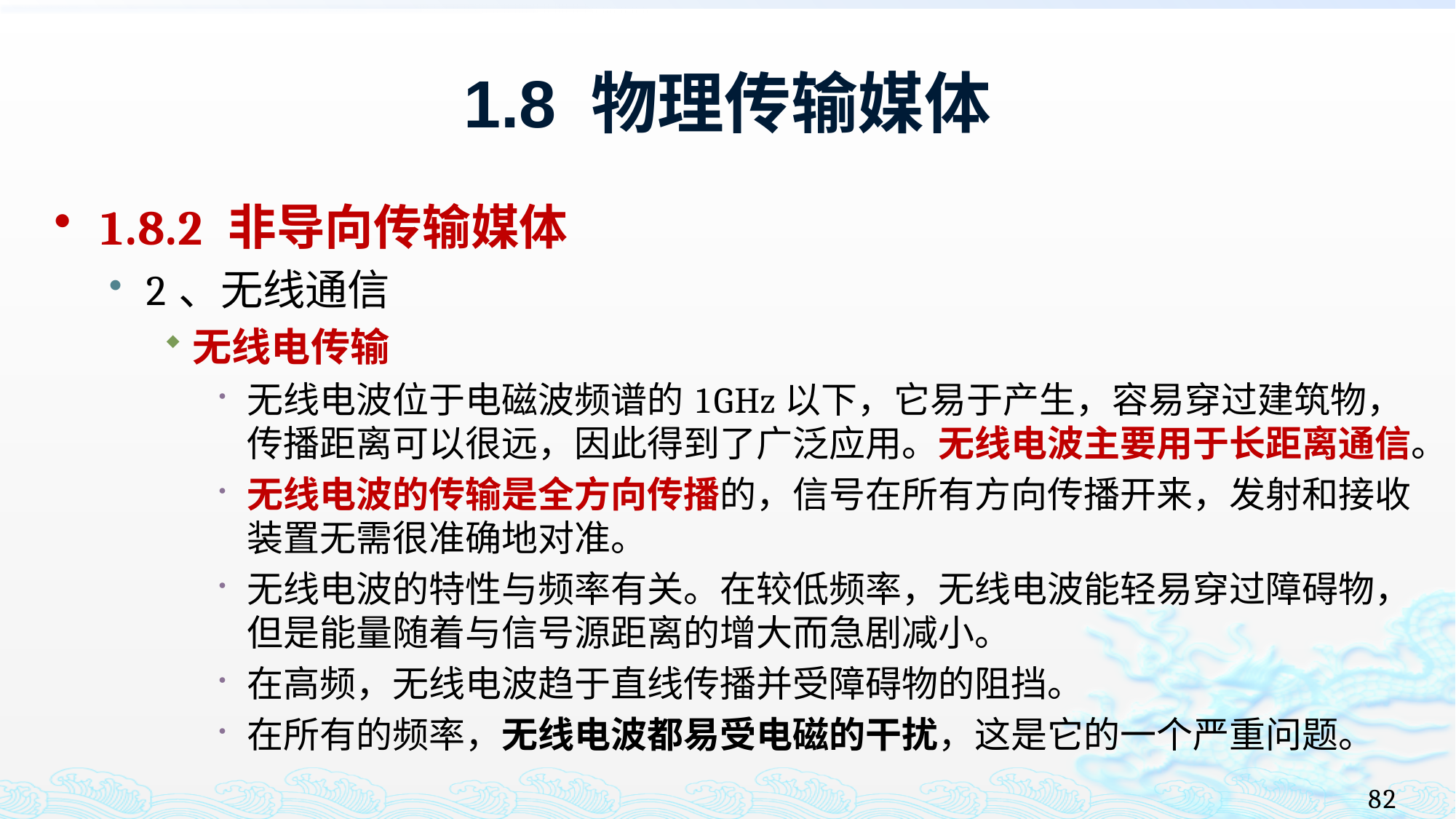

# 1.8 物理传输媒体
1.8.2 非导向传输媒体
2、无线通信
无线电传输
无线电波位于电磁波频谱的1GHz以下，它易于产生，容易穿过建筑物，传播距离可以很远，因此得到了广泛应用。无线电波主要用于长距离通信。
无线电波的传输是全方向传播的，信号在所有方向传播开来，发射和接收装置无需很准确地对准。
无线电波的特性与频率有关。在较低频率，无线电波能轻易穿过障碍物，但是能量随着与信号源距离的增大而急剧减小。
在高频，无线电波趋于直线传播并受障碍物的阻挡。
在所有的频率，无线电波都易受电磁的干扰，这是它的一个严重问题。

82